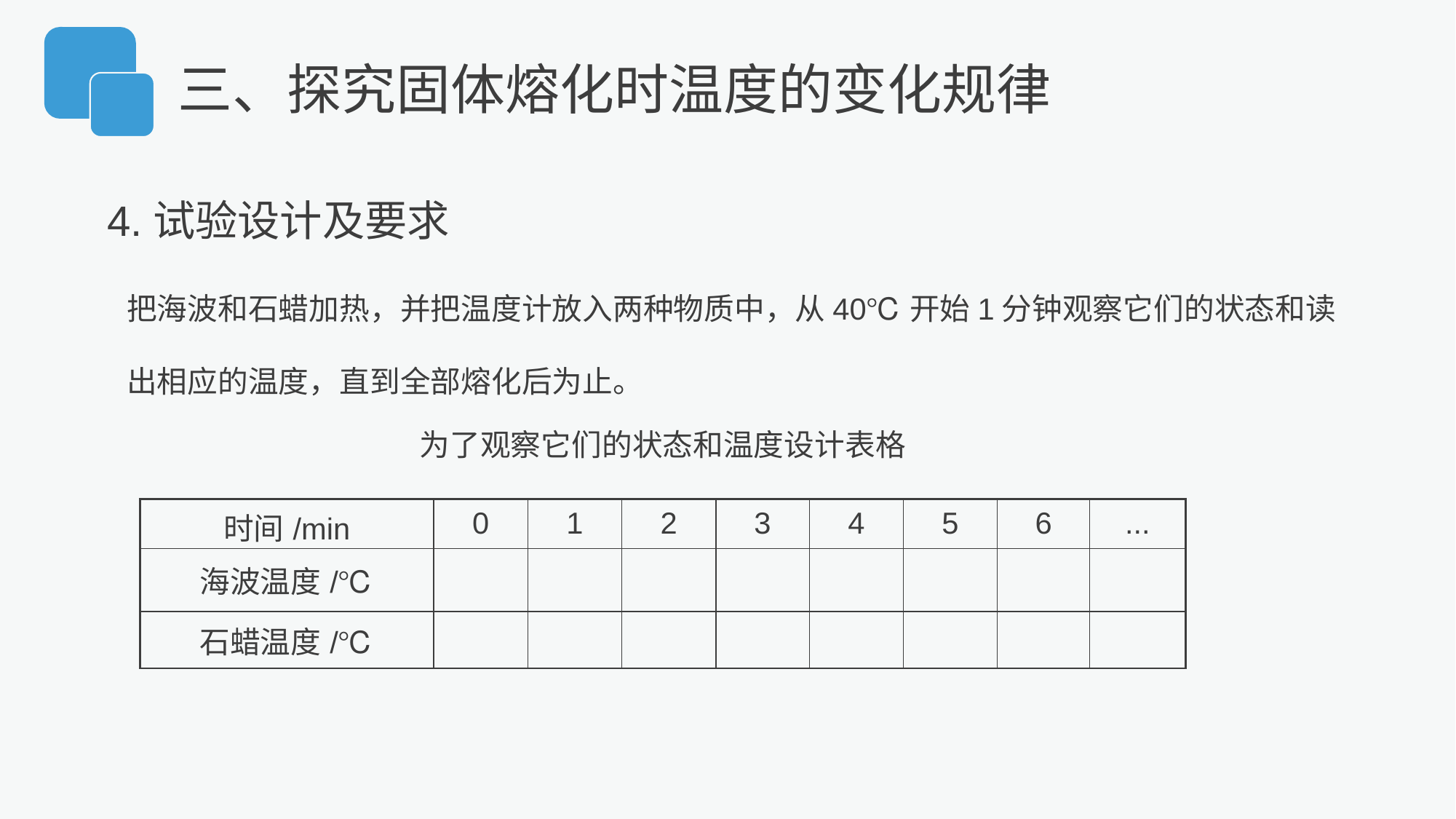

三、探究固体熔化时温度的变化规律

4.试验设计及要求
把海波和石蜡加热，并把温度计放入两种物质中，从40℃开始1分钟观察它们的状态和读出相应的温度，直到全部熔化后为止。
为了观察它们的状态和温度设计表格
| 时间/min | 0 | 1 | 2 | 3 | 4 | 5 | 6 | ... |
| --- | --- | --- | --- | --- | --- | --- | --- | --- |
| 海波温度/℃ |  |  |  |  |  |  |  |  |
| 石蜡温度/℃ |  |  |  |  |  |  |  |  |